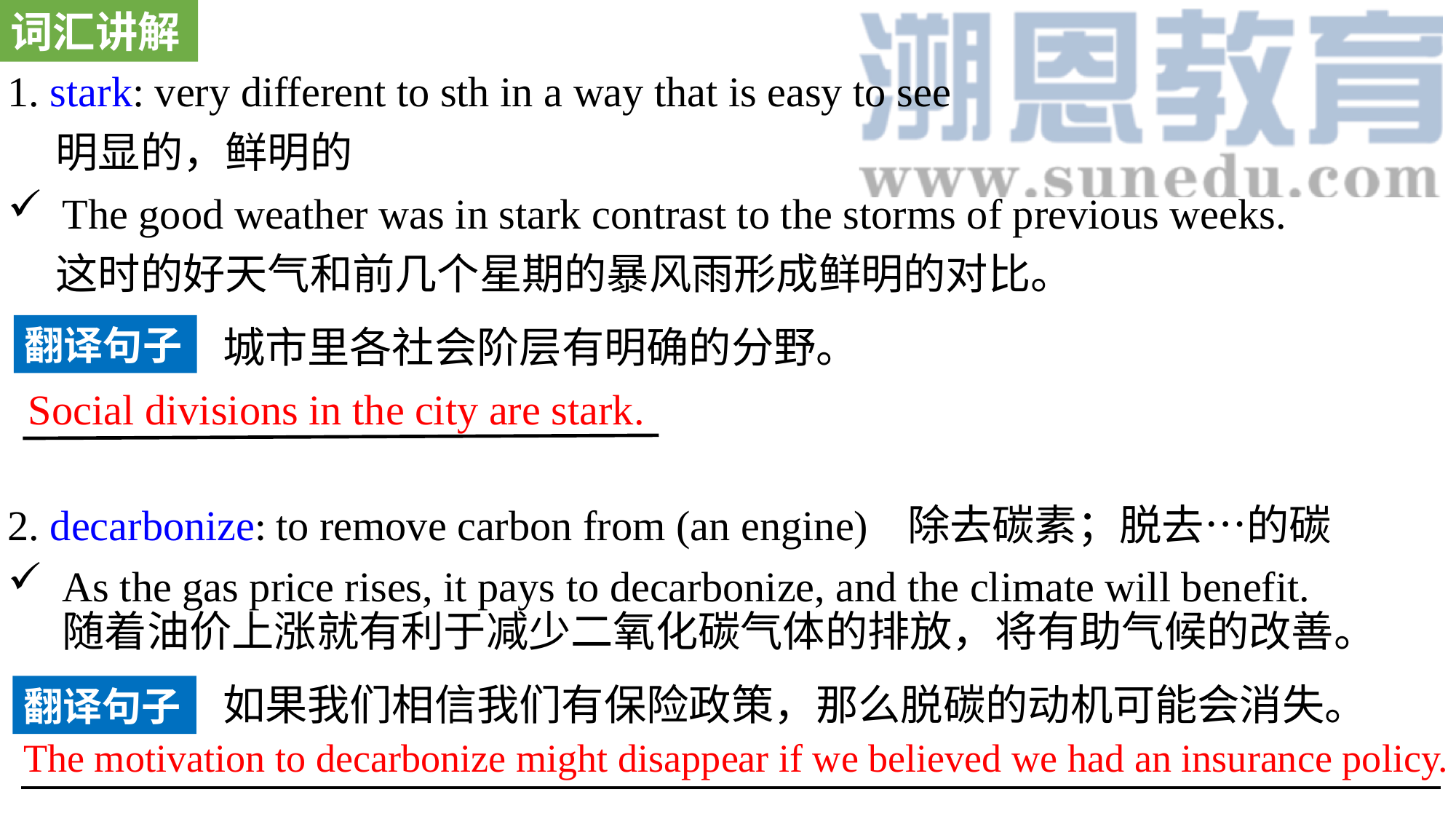

词汇讲解
1. stark: very different to sth in a way that is easy to see
    明显的，鲜明的
The good weather was in stark contrast to the storms of previous weeks.
    这时的好天气和前几个星期的暴风雨形成鲜明的对比。

2. decarbonize: to remove carbon from (an engine)   除去碳素；脱去…的碳
As the gas price rises, it pays to decarbonize, and the climate will benefit.        随着油价上涨就有利于减少二氧化碳气体的排放，将有助气候的改善。

翻译句子
城市里各社会阶层有明确的分野。
Social divisions in the city are stark.
如果我们相信我们有保险政策，那么脱碳的动机可能会消失。
翻译句子
The motivation to decarbonize might disappear if we believed we had an insurance policy.